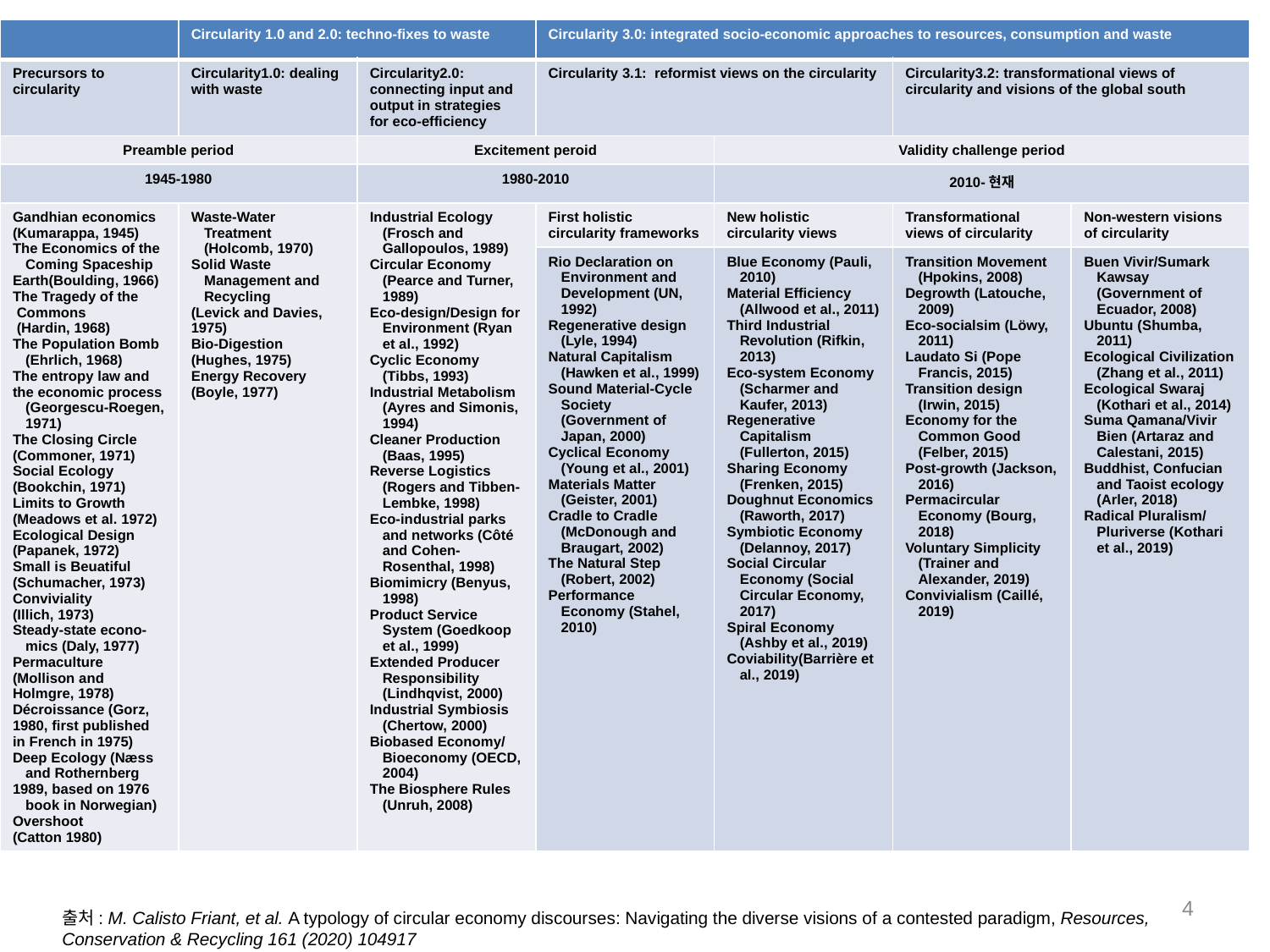

|  | Circularity 1.0 and 2.0: techno-fixes to waste |  | Circularity 3.0: integrated socio-economic approaches to resources, consumption and waste |  |  |  |
| --- | --- | --- | --- | --- | --- | --- |
| Precursors to circularity | Circularity1.0: dealing with waste | Circularity2.0: connecting input and output in strategies for eco-efficiency | Circularity 3.1: reformist views on the circularity |  | Circularity3.2: transformational views of circularity and visions of the global south |  |
| Preamble period |  | Excitement peroid |  | Validity challenge period |  |  |
| 1945-1980 |  | 1980-2010 |  | 2010-현재 |  |  |
| Gandhian economics (Kumarappa, 1945) The Economics of the Coming Spaceship Earth(Boulding, 1966) The Tragedy of the Commons (Hardin, 1968) The Population Bomb (Ehrlich, 1968) The entropy law and the economic process (Georgescu-Roegen, 1971) The Closing Circle (Commoner, 1971) Social Ecology (Bookchin, 1971) Limits to Growth (Meadows et al. 1972) Ecological Design (Papanek, 1972) Small is Beuatiful (Schumacher, 1973) Conviviality (Illich, 1973) Steady-state econo- mics (Daly, 1977) Permaculture (Mollison and Holmgre, 1978) Décroissance (Gorz, 1980, first published in French in 1975) Deep Ecology (Næss and Rothernberg 1989, based on 1976 book in Norwegian) Overshoot (Catton 1980) | Waste-Water Treatment (Holcomb, 1970) Solid Waste Management and Recycling (Levick and Davies, 1975) Bio-Digestion (Hughes, 1975) Energy Recovery (Boyle, 1977) | Industrial Ecology (Frosch and Gallopoulos, 1989) Circular Economy (Pearce and Turner, 1989) Eco-design/Design for Environment (Ryan et al., 1992) Cyclic Economy (Tibbs, 1993) Industrial Metabolism (Ayres and Simonis, 1994) Cleaner Production (Baas, 1995) Reverse Logistics (Rogers and Tibben-Lembke, 1998) Eco-industrial parks and networks (Côté and Cohen-Rosenthal, 1998) Biomimicry (Benyus, 1998) Product Service System (Goedkoop et al., 1999) Extended Producer Responsibility (Lindhqvist, 2000) Industrial Symbiosis (Chertow, 2000) Biobased Economy/Bioeconomy (OECD, 2004) The Biosphere Rules (Unruh, 2008) | First holistic circularity frameworks | New holistic circularity views | Transformational views of circularity | Non-western visions of circularity |
|  |  |  | Rio Declaration on Environment and Development (UN, 1992) Regenerative design (Lyle, 1994) Natural Capitalism (Hawken et al., 1999) Sound Material-Cycle Society (Government of Japan, 2000) Cyclical Economy (Young et al., 2001) Materials Matter (Geister, 2001) Cradle to Cradle (McDonough and Braugart, 2002) The Natural Step (Robert, 2002) Performance Economy (Stahel, 2010) | Blue Economy (Pauli, 2010) Material Efficiency (Allwood et al., 2011) Third Industrial Revolution (Rifkin, 2013) Eco-system Economy (Scharmer and Kaufer, 2013) Regenerative Capitalism (Fullerton, 2015) Sharing Economy (Frenken, 2015) Doughnut Economics (Raworth, 2017) Symbiotic Economy (Delannoy, 2017) Social Circular Economy (Social Circular Economy, 2017) Spiral Economy (Ashby et al., 2019) Coviability(Barrière et al., 2019) | Transition Movement (Hpokins, 2008) Degrowth (Latouche, 2009) Eco-socialsim (Löwy, 2011) Laudato Si (Pope Francis, 2015) Transition design (Irwin, 2015) Economy for the Common Good (Felber, 2015) Post-growth (Jackson, 2016) Permacircular Economy (Bourg, 2018) Voluntary Simplicity (Trainer and Alexander, 2019) Convivialism (Caillé, 2019) | Buen Vivir/Sumark Kawsay (Government of Ecuador, 2008) Ubuntu (Shumba, 2011) Ecological Civilization (Zhang et al., 2011) Ecological Swaraj (Kothari et al., 2014) Suma Qamana/Vivir Bien (Artaraz and Calestani, 2015) Buddhist, Confucian and Taoist ecology (Arler, 2018) Radical Pluralism/Pluriverse (Kothari et al., 2019) |
4
출처: M. Calisto Friant, et al. A typology of circular economy discourses: Navigating the diverse visions of a contested paradigm, Resources, Conservation & Recycling 161 (2020) 104917